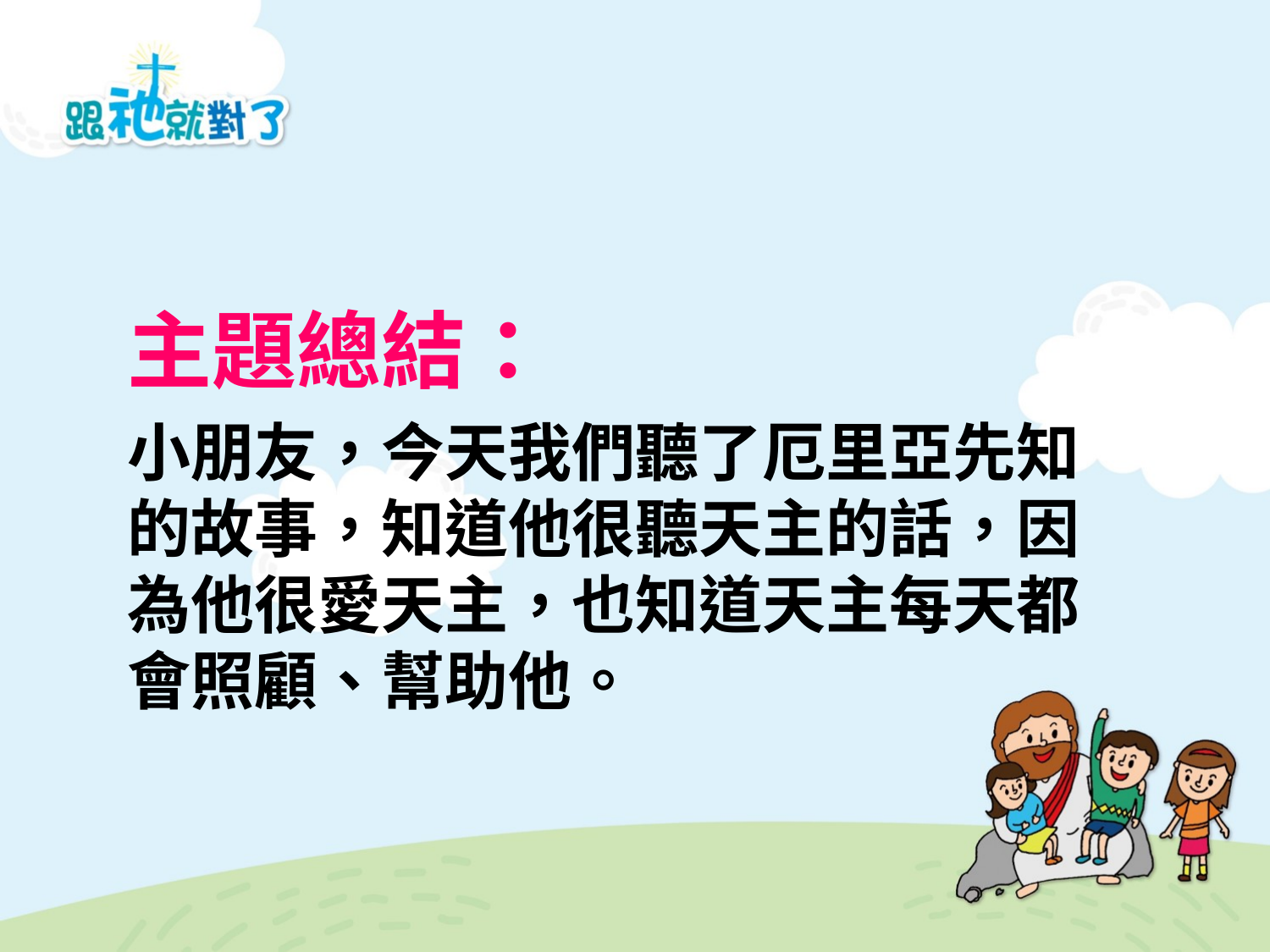

主題總結：
小朋友，今天我們聽了厄里亞先知的故事，知道他很聽天主的話，因為他很愛天主，也知道天主每天都會照顧、幫助他。